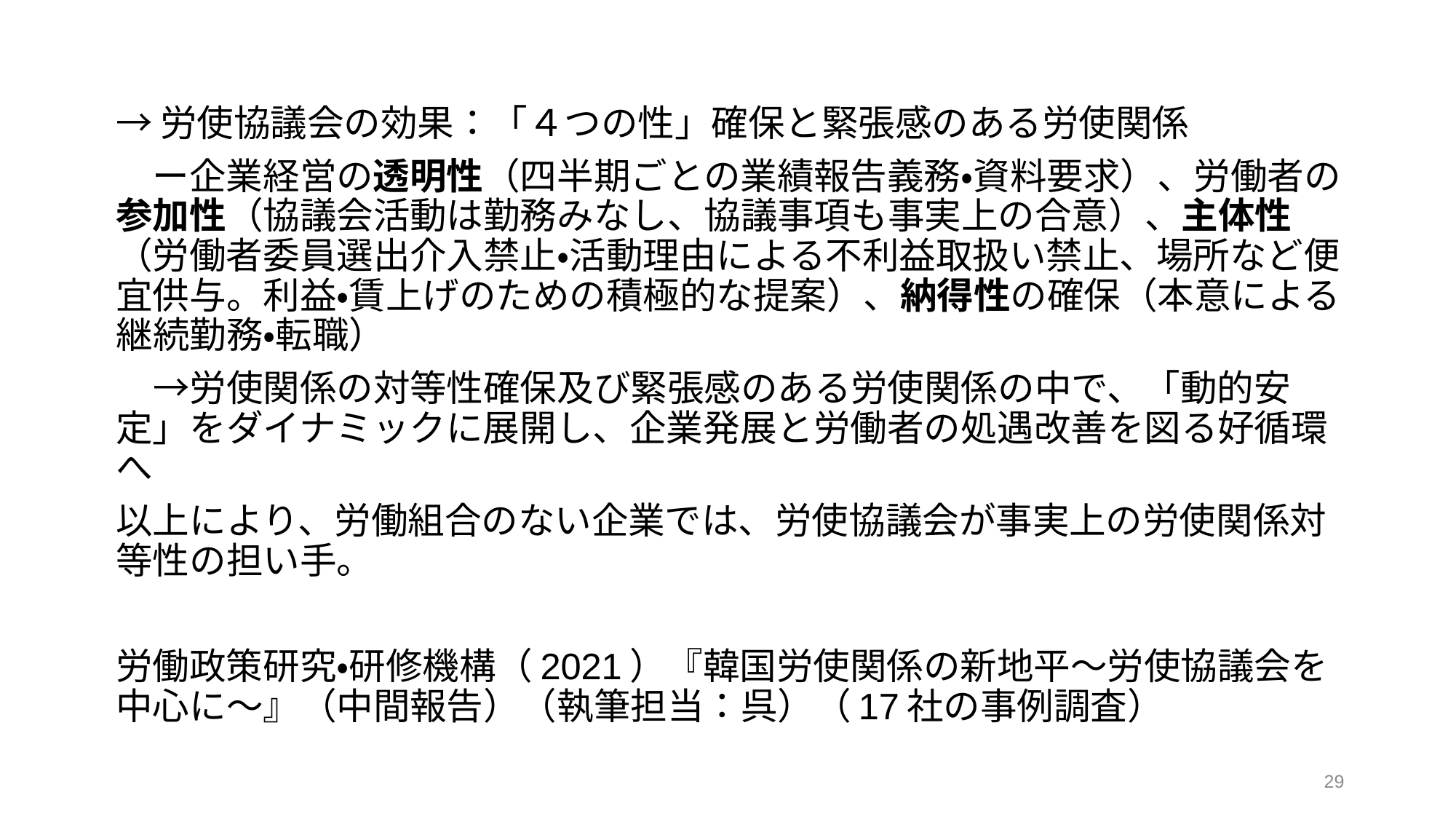

#
→労使協議会の効果：「４つの性」確保と緊張感のある労使関係
　ー企業経営の透明性（四半期ごとの業績報告義務・資料要求）、労働者の参加性（協議会活動は勤務みなし、協議事項も事実上の合意）、主体性（労働者委員選出介入禁止・活動理由による不利益取扱い禁止、場所など便宜供与。利益・賃上げのための積極的な提案）、納得性の確保（本意による継続勤務・転職）
　→労使関係の対等性確保及び緊張感のある労使関係の中で、「動的安定」をダイナミックに展開し、企業発展と労働者の処遇改善を図る好循環へ
以上により、労働組合のない企業では、労使協議会が事実上の労使関係対等性の担い手。

労働政策研究・研修機構（2021）『韓国労使関係の新地平～労使協議会を中心に～』（中間報告）（執筆担当：呉）（17社の事例調査）

29